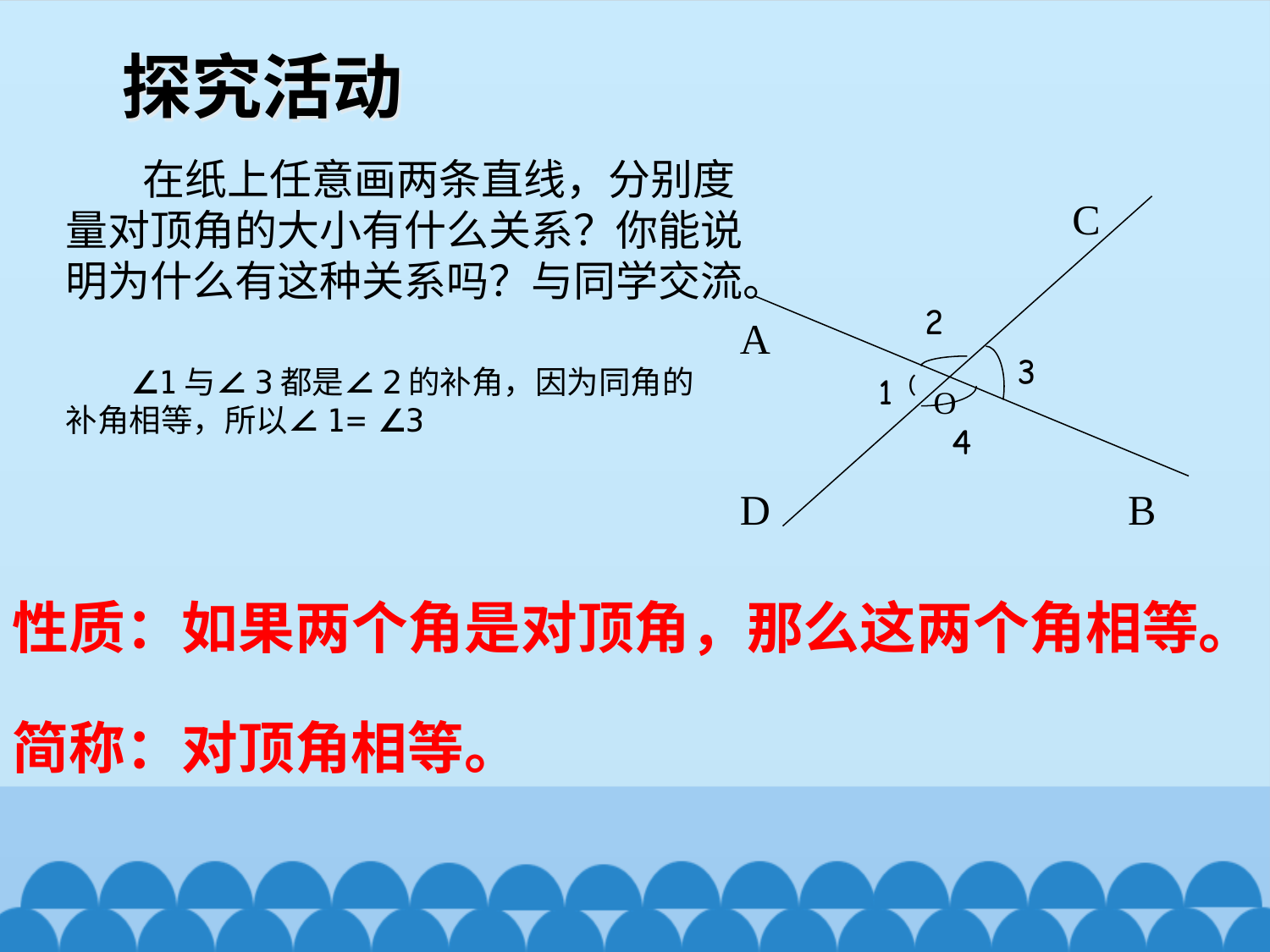

探究活动
       在纸上任意画两条直线，分别度量对顶角的大小有什么关系？你能说明为什么有这种关系吗？与同学交流。
C

2
A

3

       ∠1与∠3都是∠2的补角，因为同角的补角相等，所以∠1= ∠3

﹙
1
O

4
D
B
性质：如果两个角是对顶角，那么这两个角相等。
简称：对顶角相等。